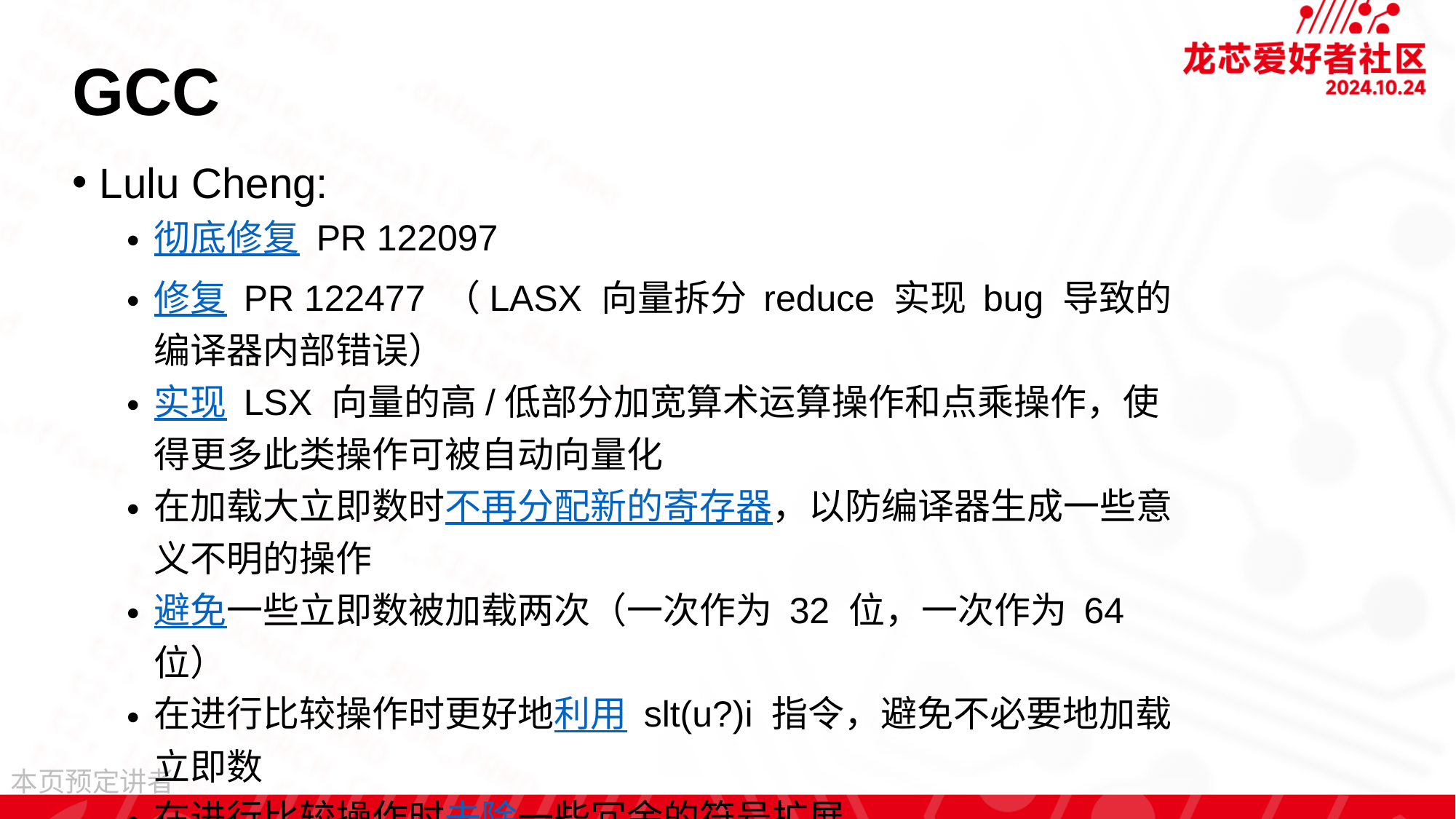

# GCC
Lulu Cheng:
彻底修复 PR 122097
修复 PR 122477 （LASX 向量拆分 reduce 实现 bug 导致的编译器内部错误）
实现 LSX 向量的高/低部分加宽算术运算操作和点乘操作，使得更多此类操作可被自动向量化
在加载大立即数时不再分配新的寄存器，以防编译器生成一些意义不明的操作
避免一些立即数被加载两次（一次作为 32 位，一次作为 64 位）
在进行比较操作时更好地利用 slt(u?)i 指令，避免不必要地加载立即数
在进行比较操作时去除一些冗余的符号扩展